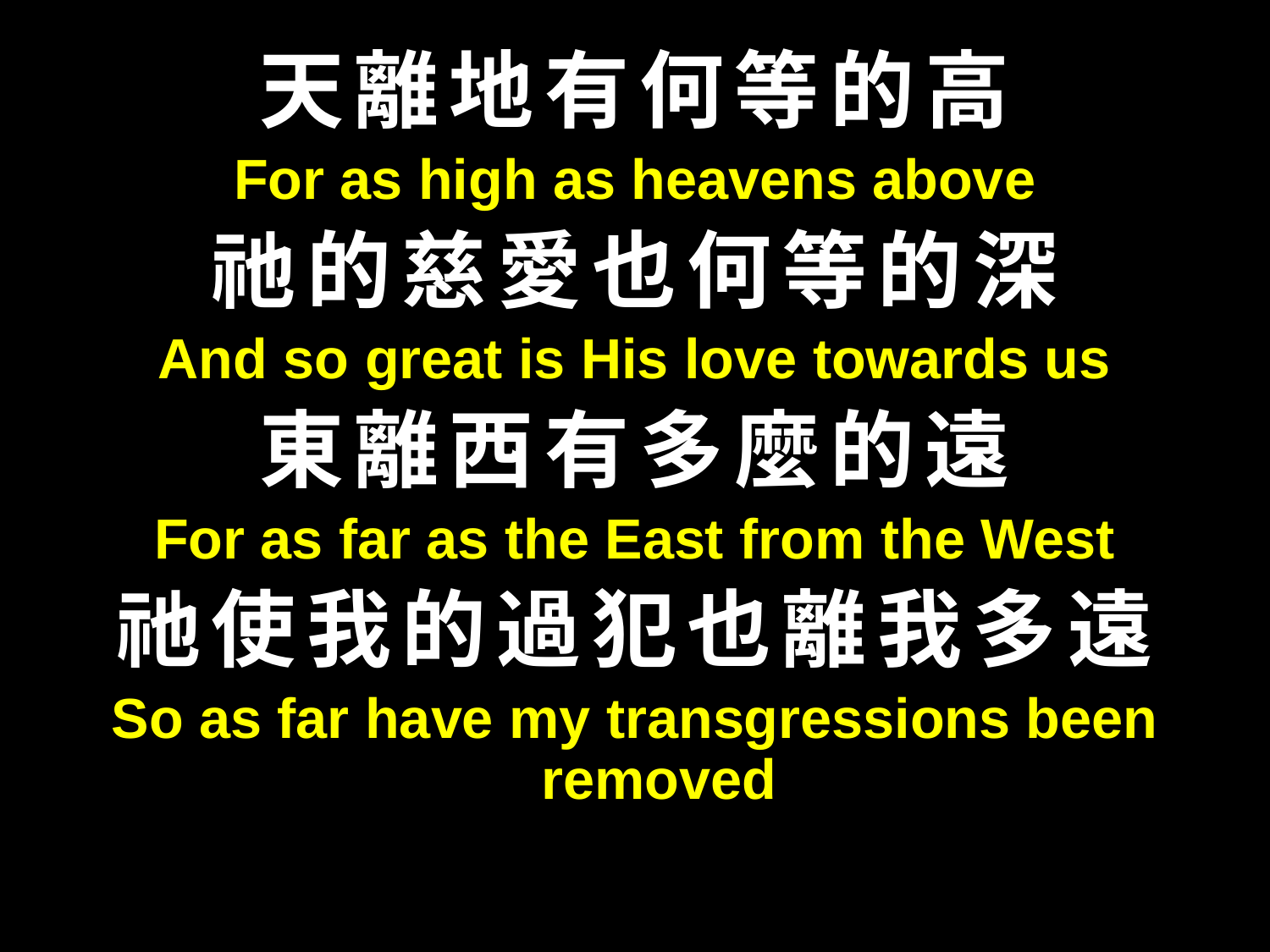

天離地有何等的高
For as high as heavens above
祂的慈愛也何等的深
And so great is His love towards us
東離西有多麼的遠
For as far as the East from the West
祂使我的過犯也離我多遠
So as far have my transgressions been removed